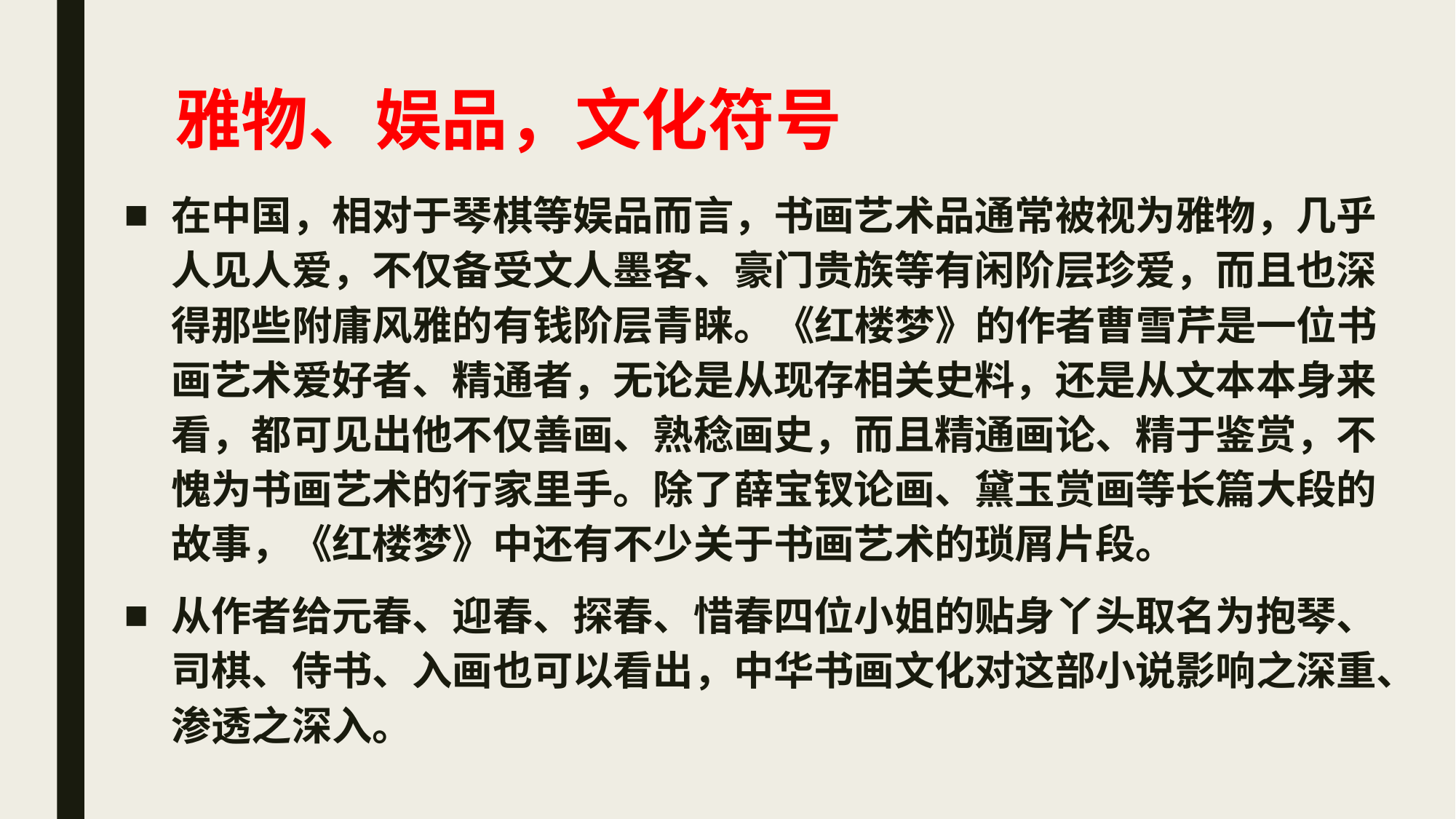

# 雅物、娱品，文化符号
在中国，相对于琴棋等娱品而言，书画艺术品通常被视为雅物，几乎人见人爱，不仅备受文人墨客、豪门贵族等有闲阶层珍爱，而且也深得那些附庸风雅的有钱阶层青睐。《红楼梦》的作者曹雪芹是一位书画艺术爱好者、精通者，无论是从现存相关史料，还是从文本本身来看，都可见出他不仅善画、熟稔画史，而且精通画论、精于鉴赏，不愧为书画艺术的行家里手。除了薛宝钗论画、黛玉赏画等长篇大段的故事，《红楼梦》中还有不少关于书画艺术的琐屑片段。
从作者给元春、迎春、探春、惜春四位小姐的贴身丫头取名为抱琴、司棋、侍书、入画也可以看出，中华书画文化对这部小说影响之深重、渗透之深入。